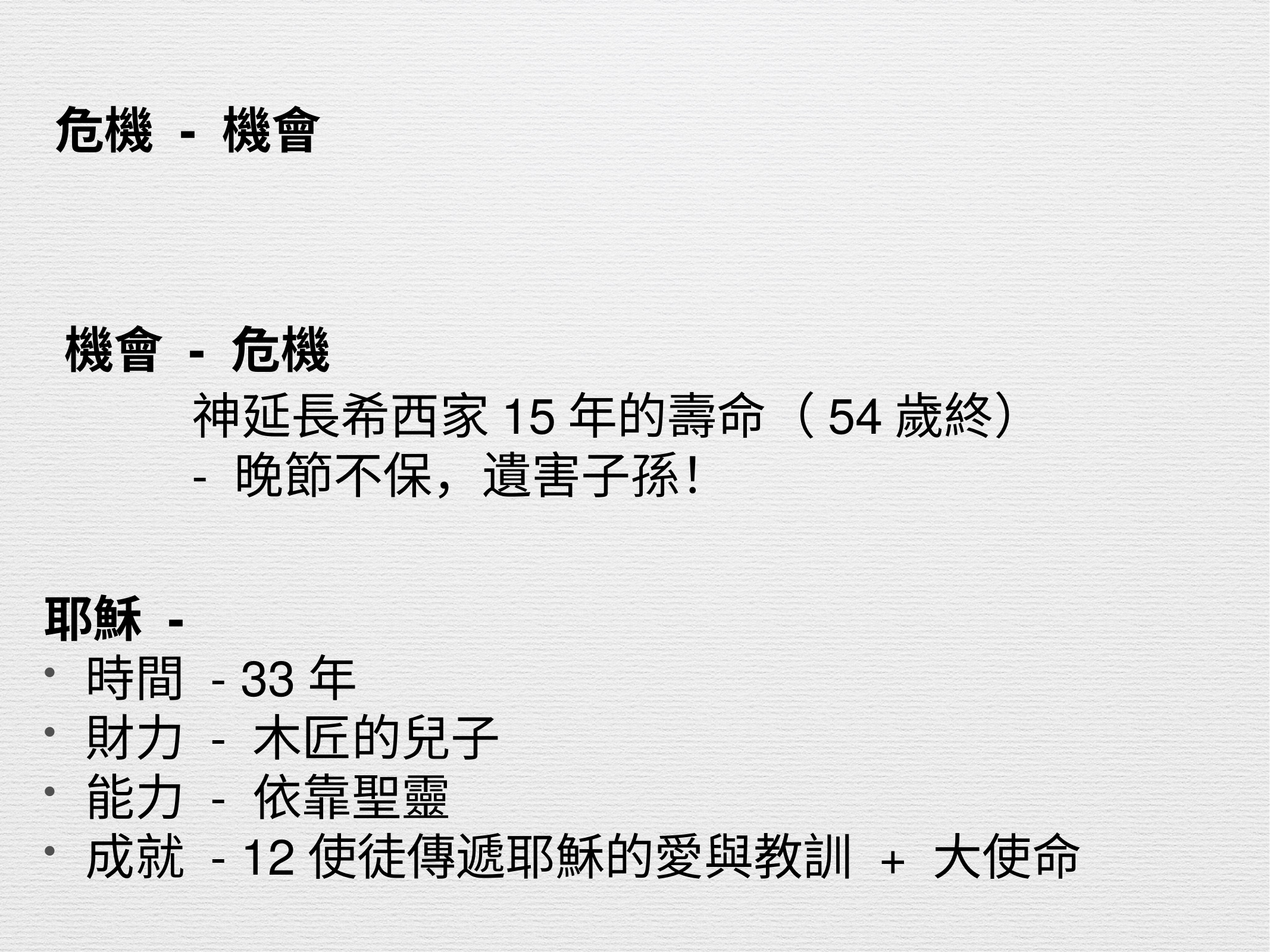

危機 - 機會
機會 - 危機
神延長希西家15年的壽命（54歲終）
- 晚節不保，遺害子孫！
耶穌 -
時間 - 33年
財力 - 木匠的兒子
能力 - 依靠聖靈
成就 - 12使徒傳遞耶穌的愛與教訓 + 大使命